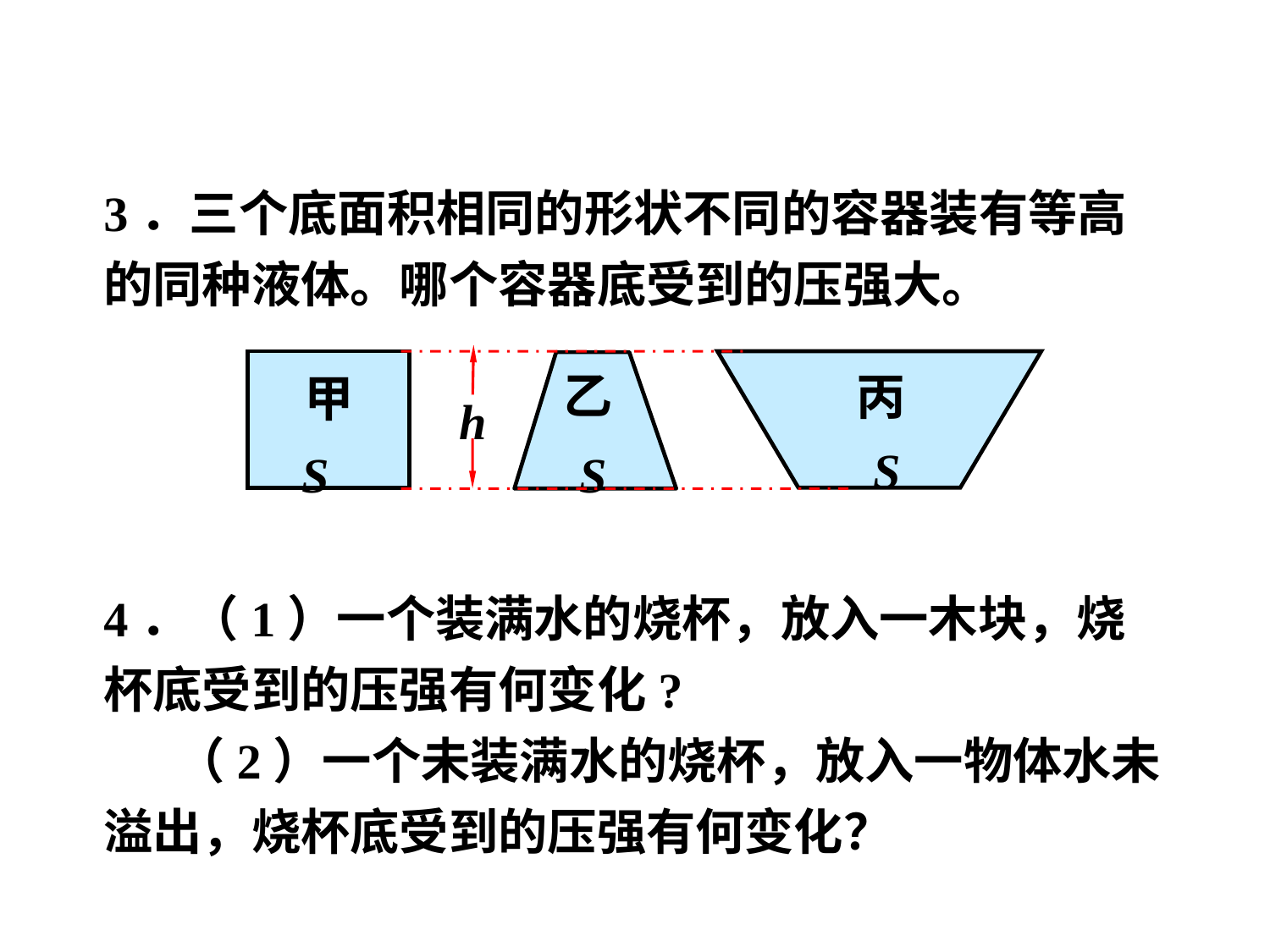

3．三个底面积相同的形状不同的容器装有等高的同种液体。哪个容器底受到的压强大。

乙
丙
甲
h
S
S
S

4．（1）一个装满水的烧杯，放入一木块，烧杯底受到的压强有何变化?
　  （2）一个未装满水的烧杯，放入一物体水未溢出，烧杯底受到的压强有何变化？